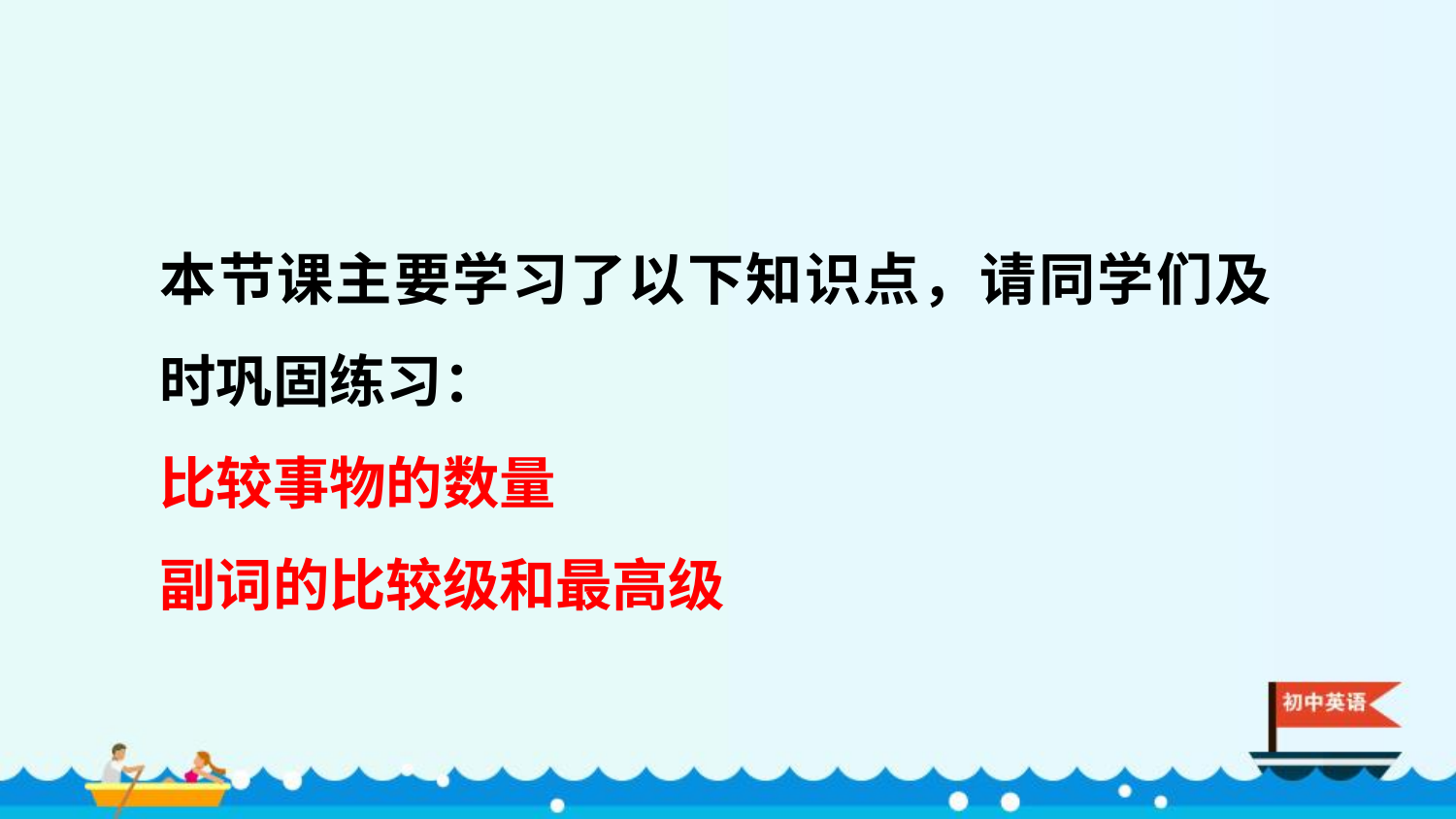

本节课主要学习了以下知识点，请同学们及时巩固练习：
比较事物的数量
副词的比较级和最高级